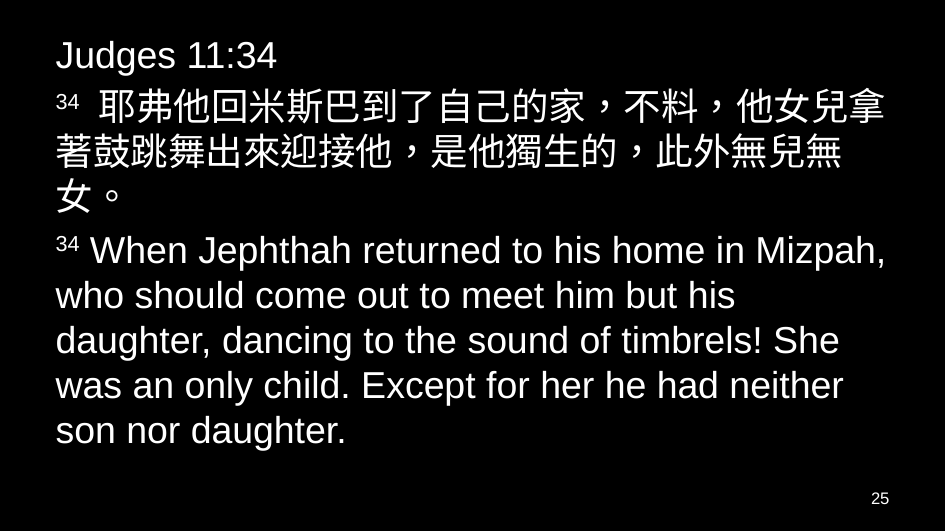

Judges 11:34
34 耶弗他回米斯巴到了自己的家，不料，他女兒拿著鼓跳舞出來迎接他，是他獨生的，此外無兒無女。
34 When Jephthah returned to his home in Mizpah, who should come out to meet him but his daughter, dancing to the sound of timbrels! She was an only child. Except for her he had neither son nor daughter.

25